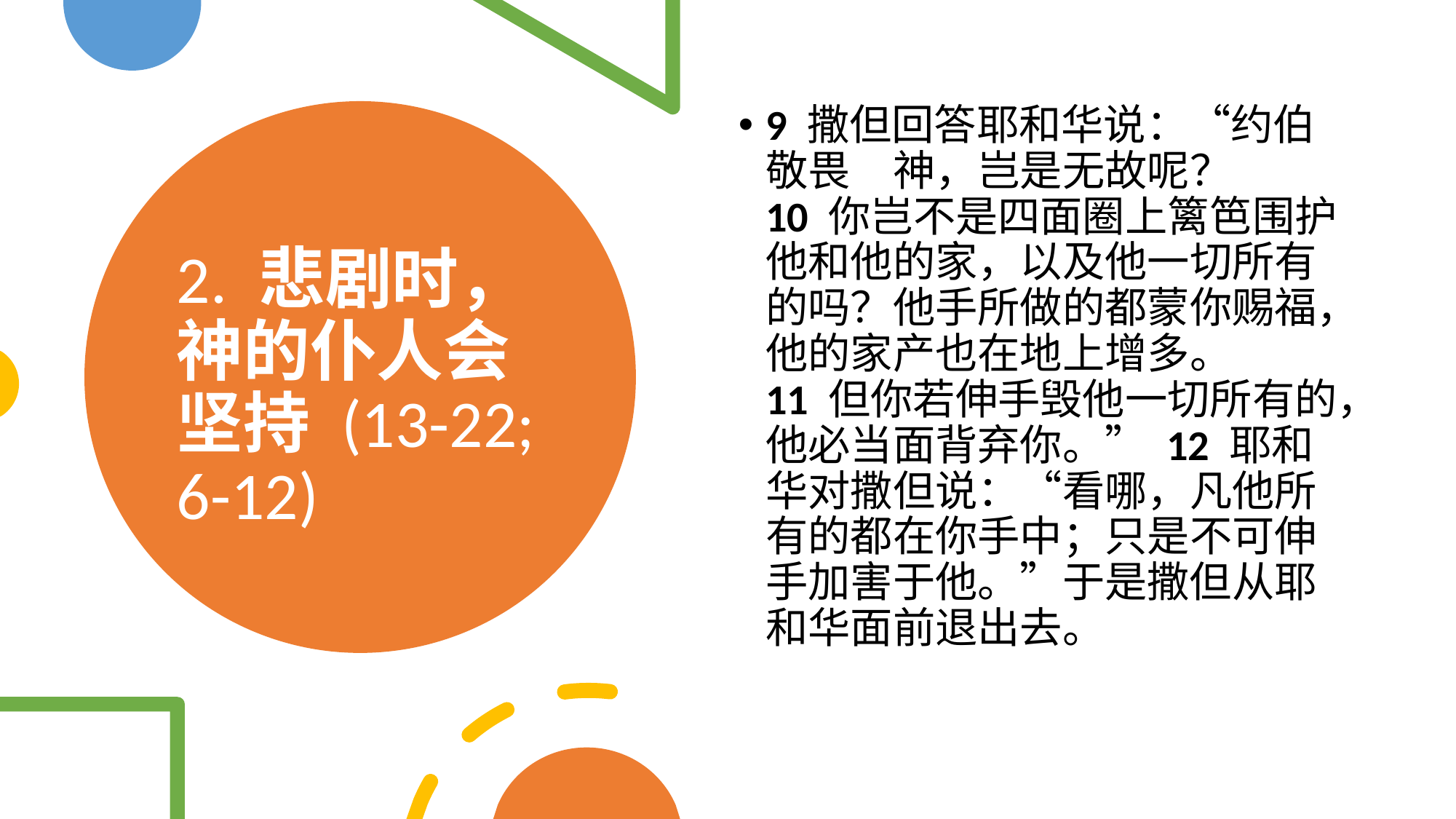

9 撒但回答耶和华说：“约伯敬畏　神，岂是无故呢？ 10 你岂不是四面圈上篱笆围护他和他的家，以及他一切所有的吗？他手所做的都蒙你赐福，他的家产也在地上增多。 11 但你若伸手毁他一切所有的，他必当面背弃你。” 12 耶和华对撒但说：“看哪，凡他所有的都在你手中；只是不可伸手加害于他。”于是撒但从耶和华面前退出去。

# 2. 悲剧时，神的仆人会坚持 (13-22; 6-12)